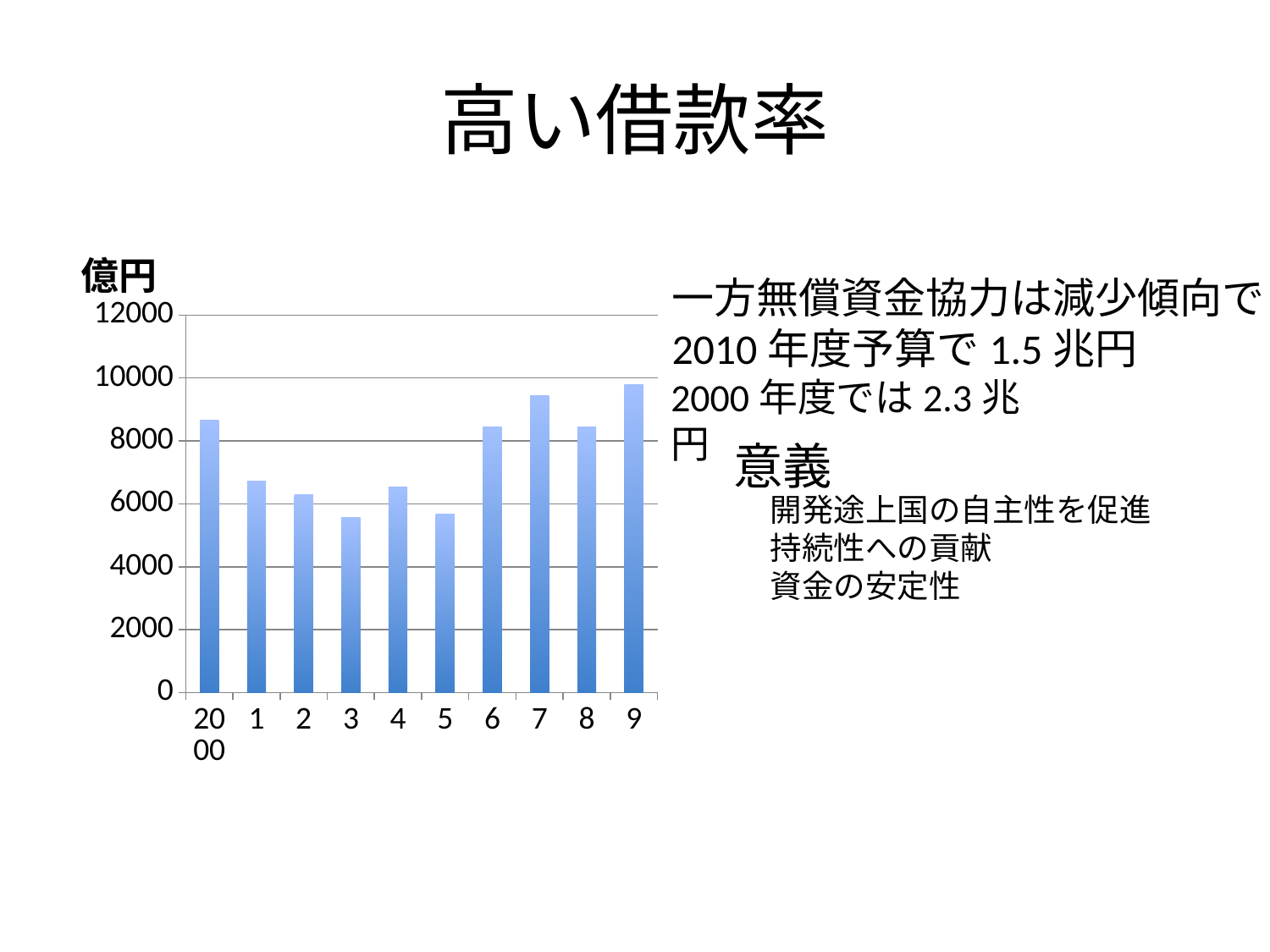

# 高い借款率

### Chart:

| Category | 億円 |
|---|---|
| 2000 | 8673.0 |
| 1 | 6718.0 |
| 2 | 6294.0 |
| 3 | 5577.0 |
| 4 | 6545.0 |
| 5 | 5666.0 |
| 6 | 8435.0 |
| 7 | 9448.0 |
| 8 | 8443.0 |
| 9 | 9797.0 |
一方無償資金協力は減少傾向で
2010年度予算で1.5兆円
2000年度では2.3兆円
意義
開発途上国の自主性を促進
持続性への貢献
資金の安定性